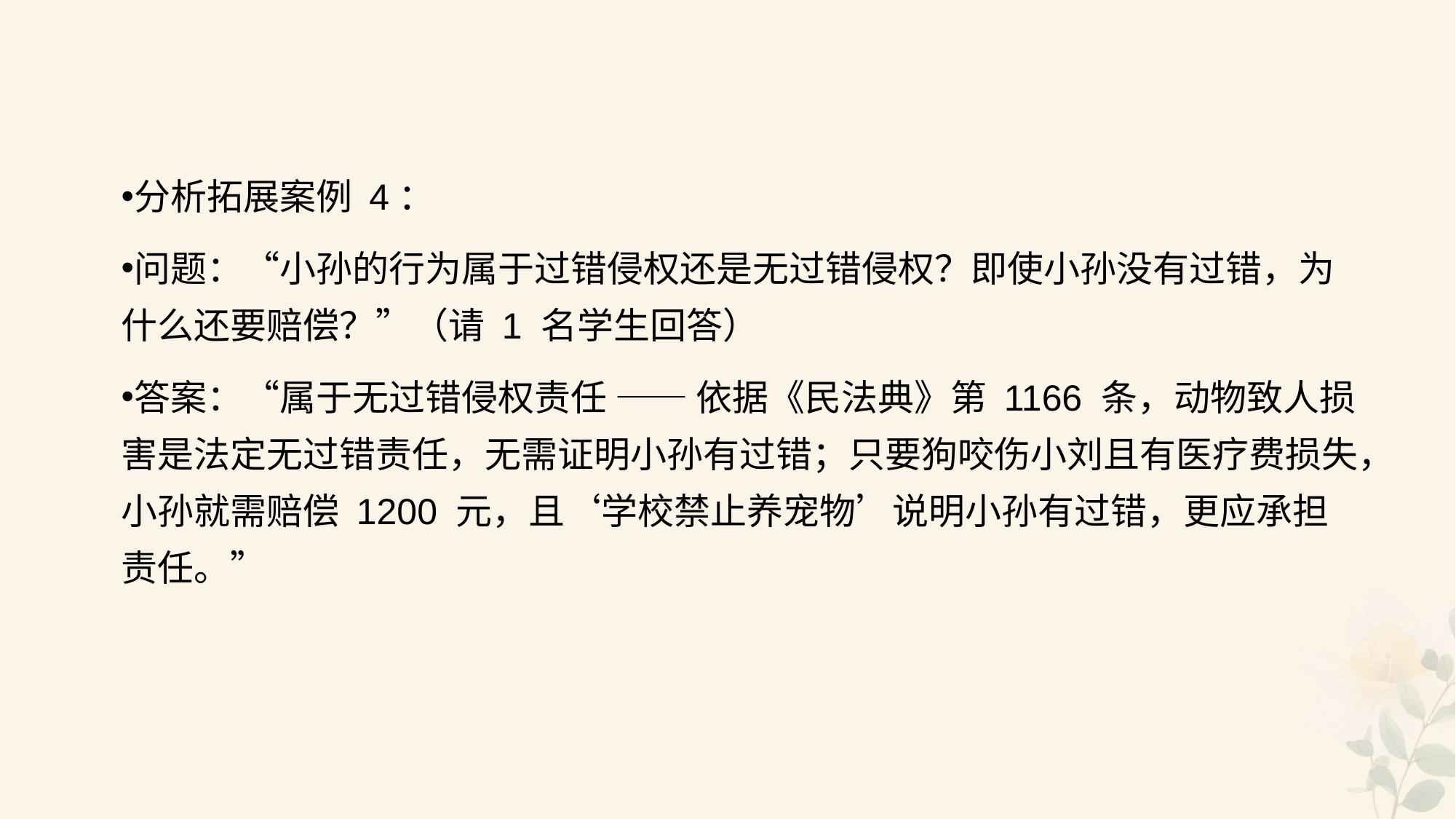

#
分析拓展案例 4：
问题：“小孙的行为属于过错侵权还是无过错侵权？即使小孙没有过错，为什么还要赔偿？”（请 1 名学生回答）
答案：“属于无过错侵权责任 —— 依据《民法典》第 1166 条，动物致人损害是法定无过错责任，无需证明小孙有过错；只要狗咬伤小刘且有医疗费损失，小孙就需赔偿 1200 元，且‘学校禁止养宠物’说明小孙有过错，更应承担责任。”